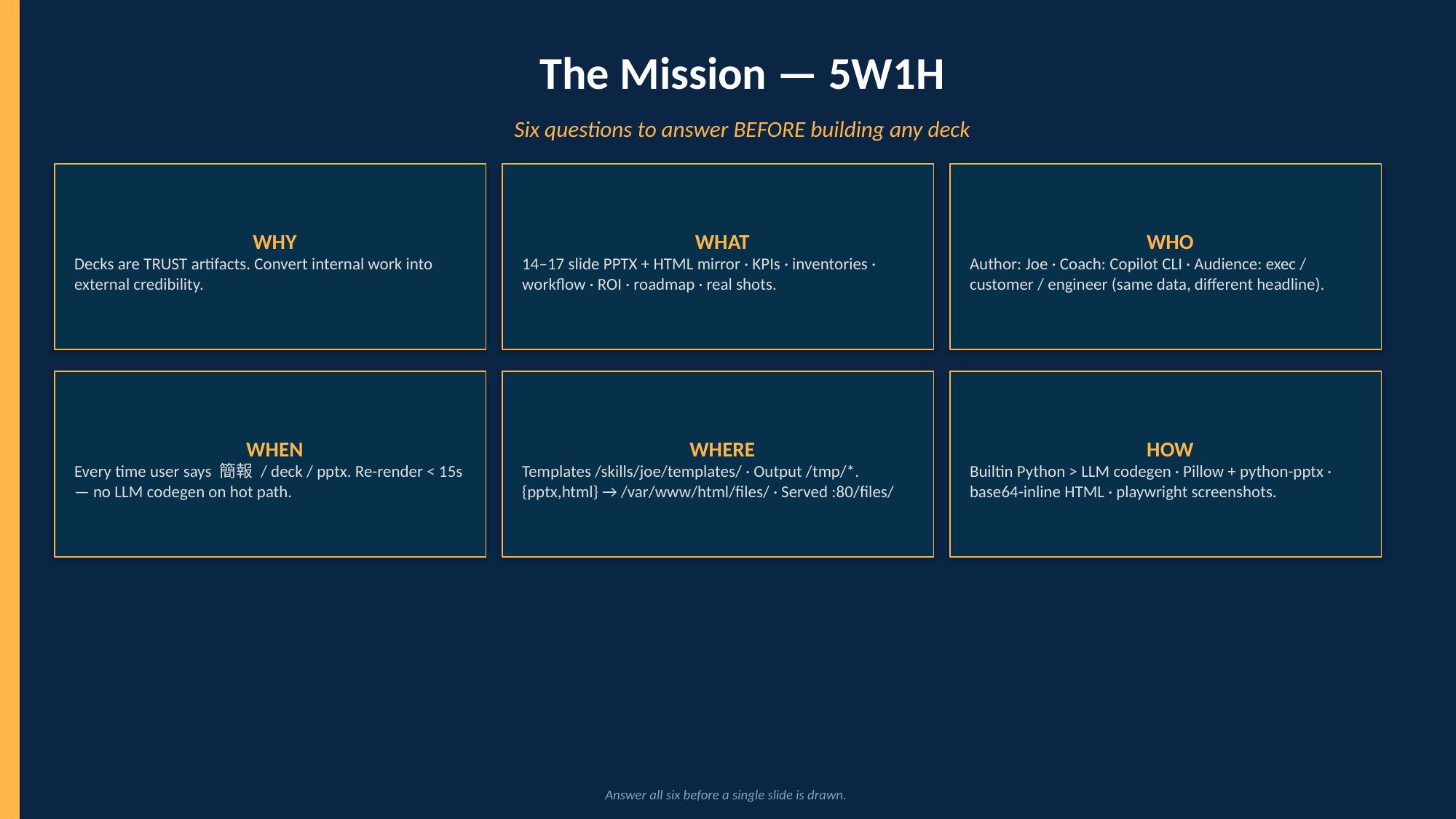

The Mission — 5W1H
Six questions to answer BEFORE building any deck
WHY
Decks are TRUST artifacts. Convert internal work into external credibility.
WHAT
14–17 slide PPTX + HTML mirror · KPIs · inventories · workflow · ROI · roadmap · real shots.
WHO
Author: Joe · Coach: Copilot CLI · Audience: exec / customer / engineer (same data, different headline).
WHEN
Every time user says 簡報 / deck / pptx. Re-render < 15s — no LLM codegen on hot path.
WHERE
Templates /skills/joe/templates/ · Output /tmp/*.{pptx,html} → /var/www/html/files/ · Served :80/files/
HOW
Builtin Python > LLM codegen · Pillow + python-pptx · base64-inline HTML · playwright screenshots.
Answer all six before a single slide is drawn.